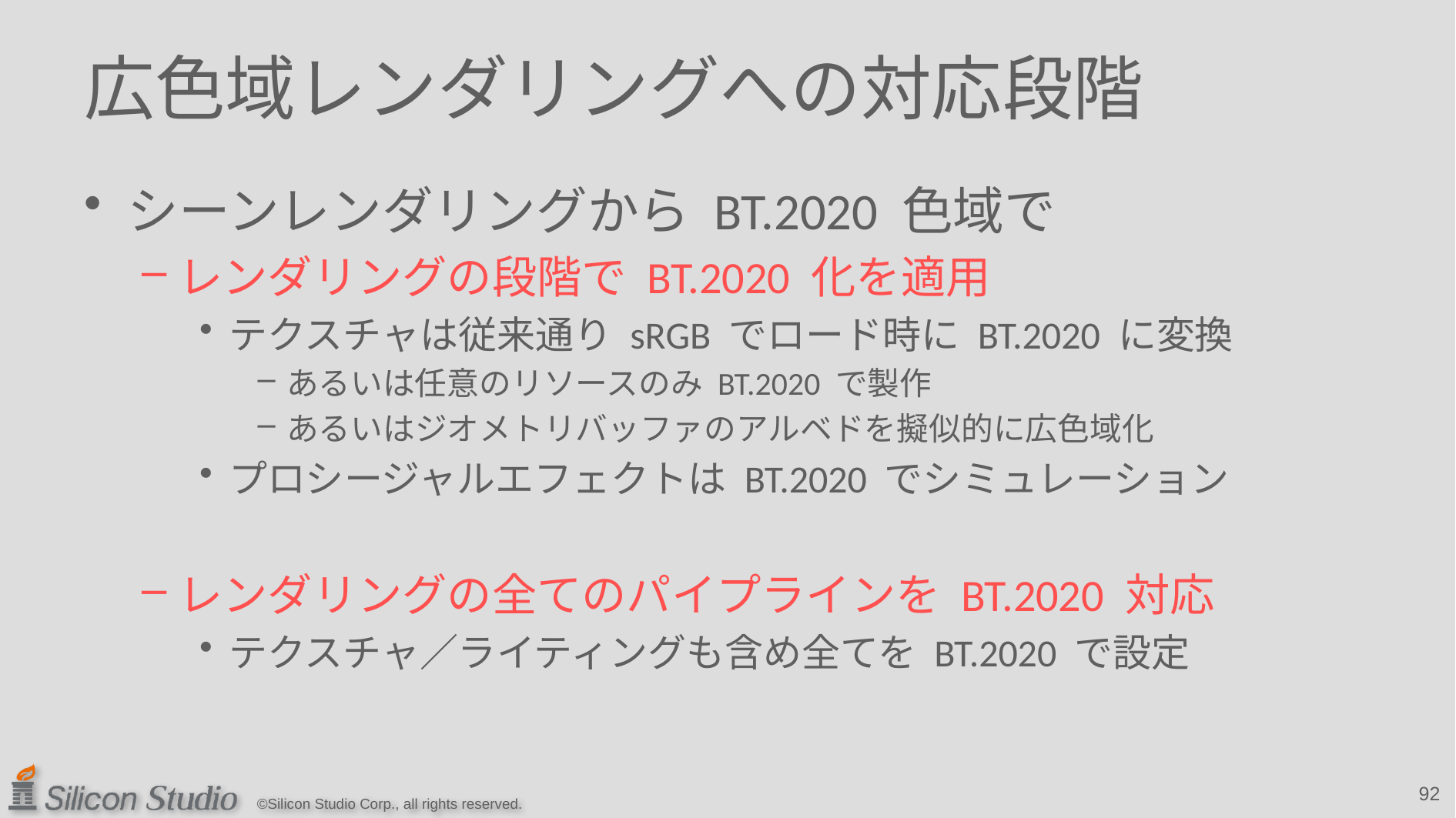

# 広色域レンダリングへの対応段階
シーンレンダリングから BT.2020 色域で
レンダリングの段階で BT.2020 化を適用
テクスチャは従来通り sRGB でロード時に BT.2020 に変換
あるいは任意のリソースのみ BT.2020 で製作
あるいはジオメトリバッファのアルベドを擬似的に広色域化
プロシージャルエフェクトは BT.2020 でシミュレーション

レンダリングの全てのパイプラインを BT.2020 対応
テクスチャ／ライティングも含め全てを BT.2020 で設定
92